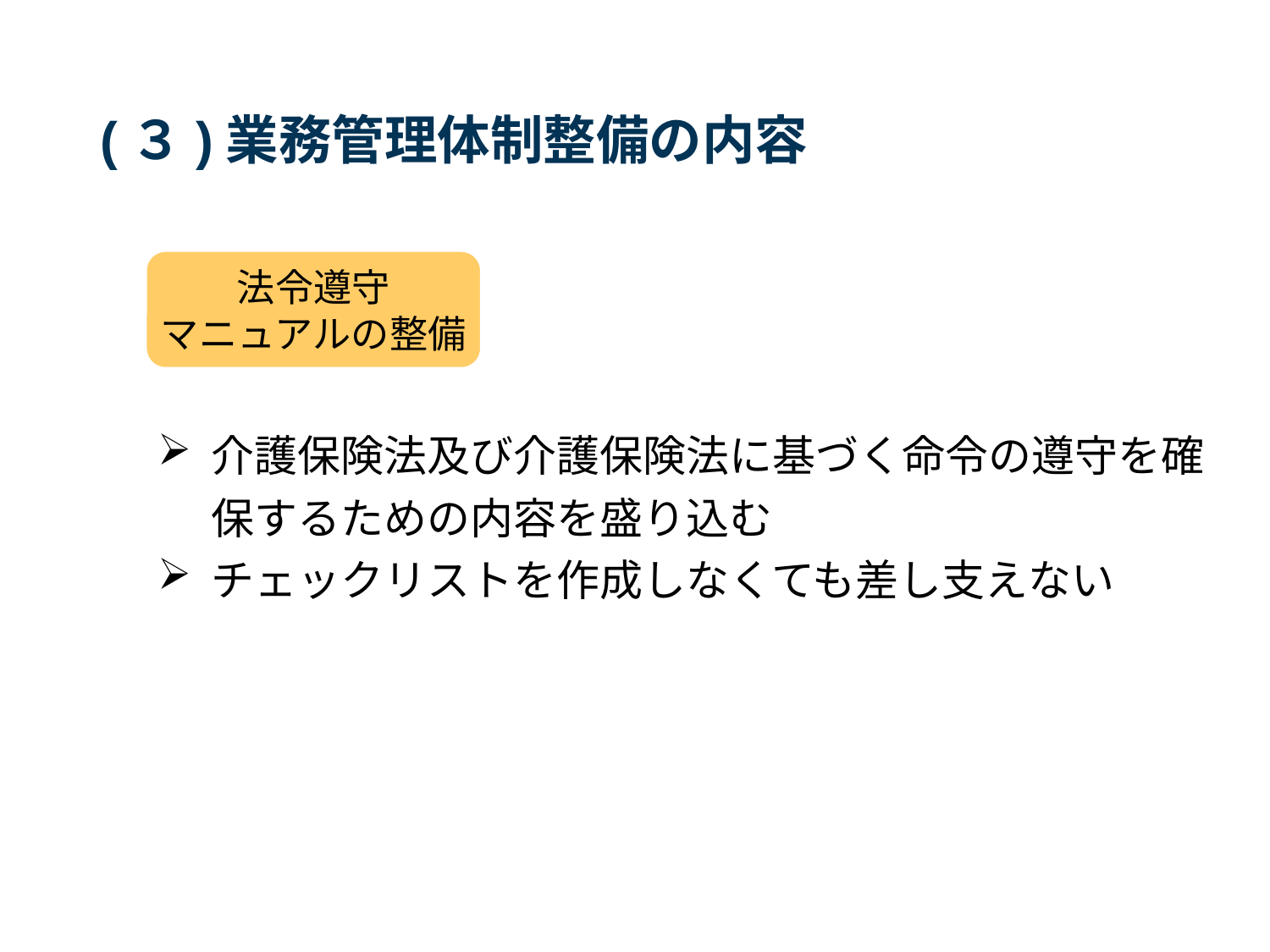

# (３)業務管理体制整備の内容
法令遵守
マニュアルの整備
介護保険法及び介護保険法に基づく命令の遵守を確保するための内容を盛り込む
チェックリストを作成しなくても差し支えない